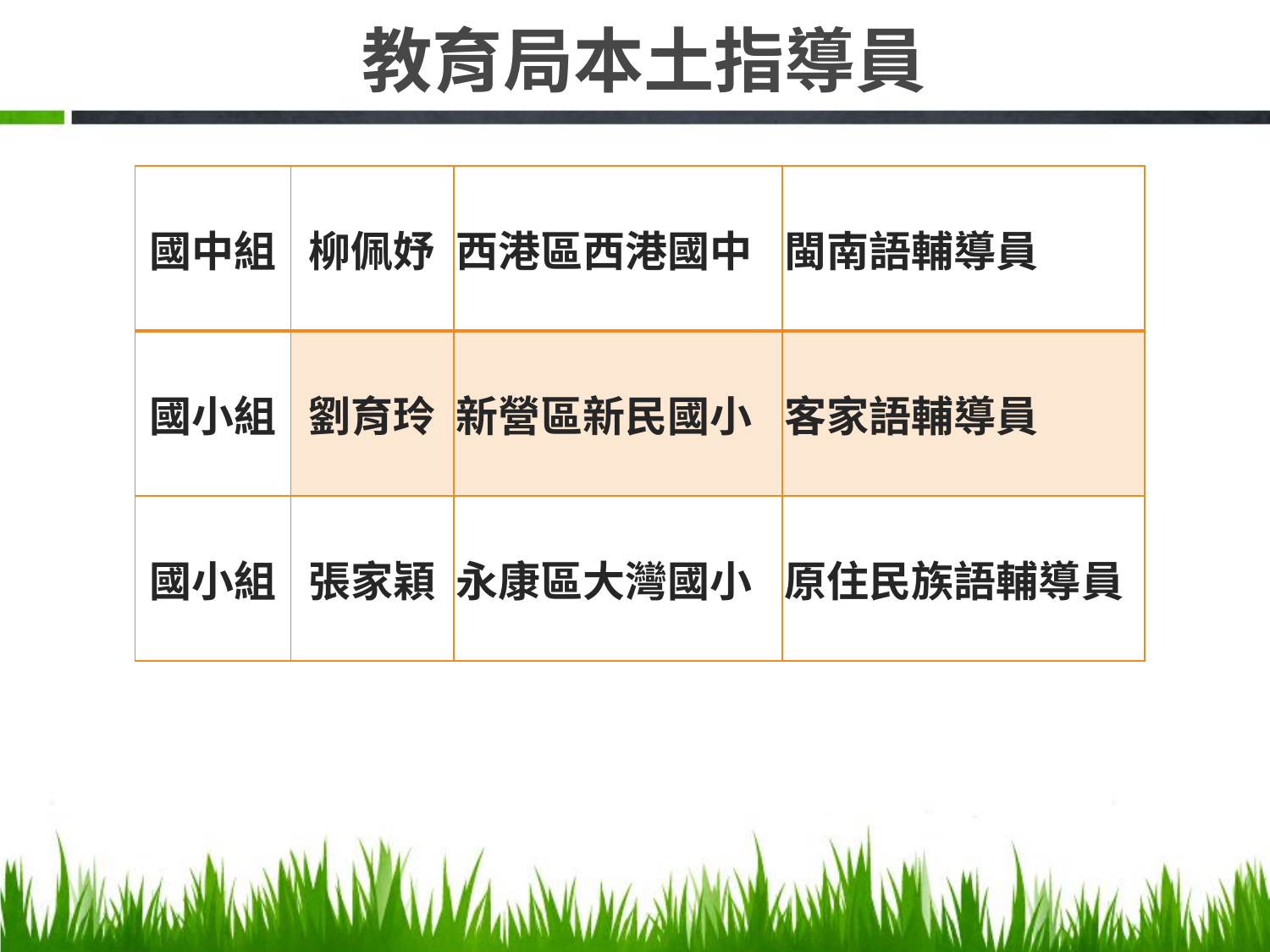

# 教育局本土指導員
| 國中組 | 柳佩妤 | 西港區西港國中 | 閩南語輔導員 |
| --- | --- | --- | --- |
| 國小組 | 劉育玲 | 新營區新民國小 | 客家語輔導員 |
| 國小組 | 張家穎 | 永康區大灣國小 | 原住民族語輔導員 |